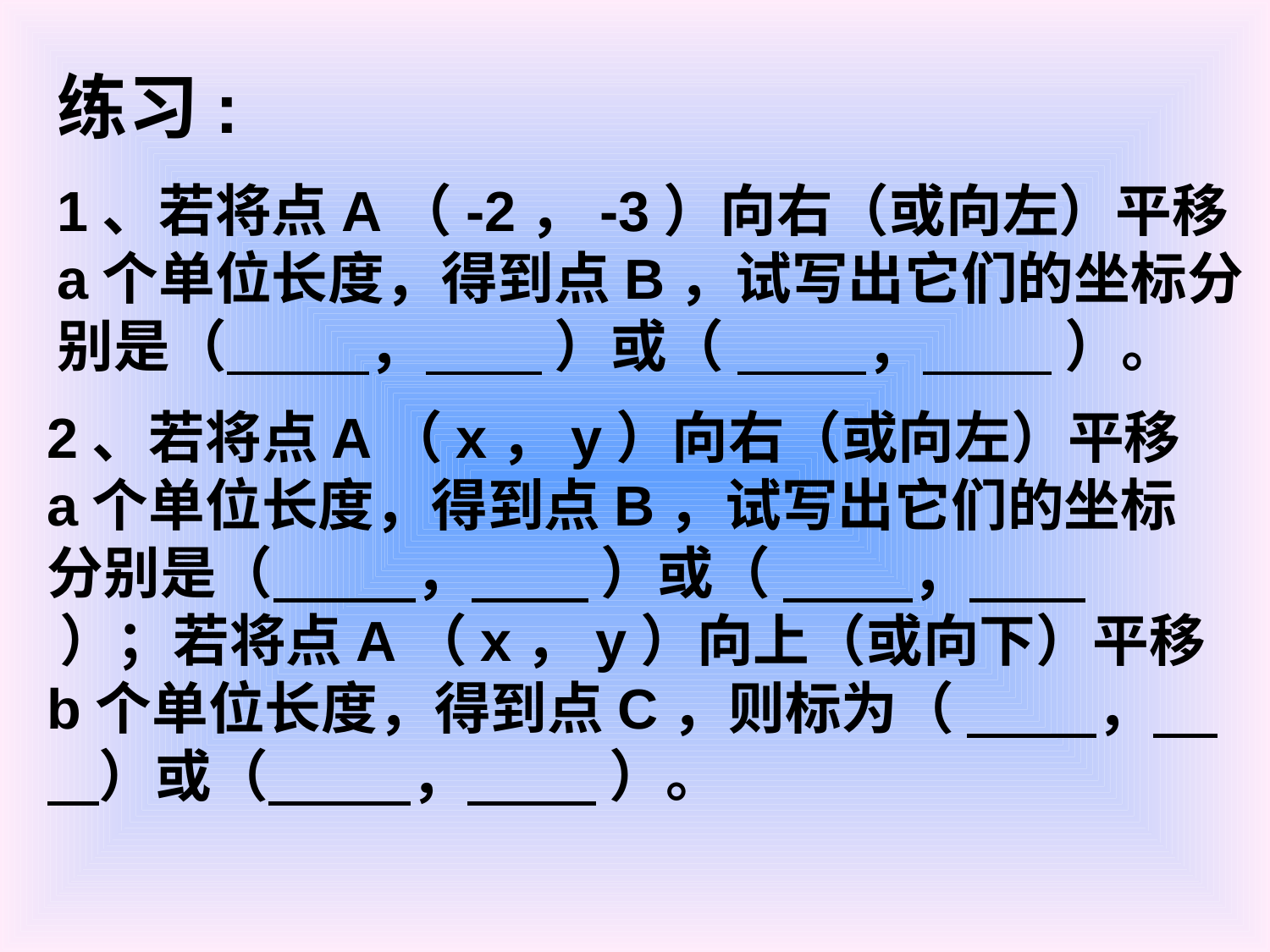

练习:
1、若将点A（-2，-3）向右（或向左）平移a个单位长度，得到点B，试写出它们的坐标分别是（           ，          ）或（           ，           ）。
2、若将点A（x，y）向右（或向左）平移a个单位长度，得到点B，试写出它们的坐标分别是（           ，          ）或（           ，           ）；若将点A（x，y）向上（或向下）平移b个单位长度，得到点C，则标为（           ，          ）或（           ，           ）。